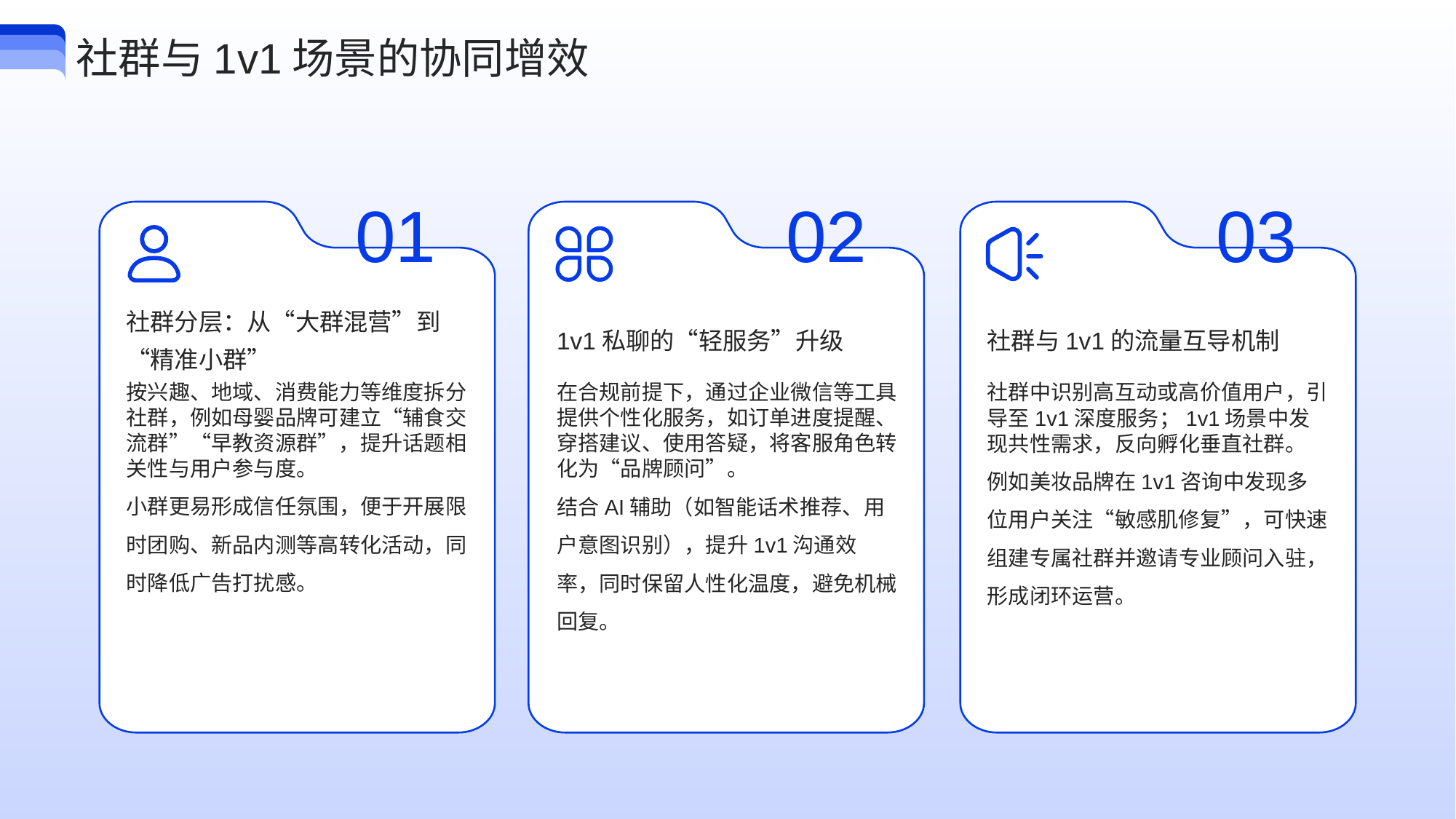

社群与1v1场景的协同增效

01
02
03

社群分层：从“大群混营”到“精准小群”
1v1私聊的“轻服务”升级
社群与1v1的流量互导机制
按兴趣、地域、消费能力等维度拆分社群，例如母婴品牌可建立“辅食交流群”“早教资源群”，提升话题相关性与用户参与度。
小群更易形成信任氛围，便于开展限时团购、新品内测等高转化活动，同时降低广告打扰感。
在合规前提下，通过企业微信等工具提供个性化服务，如订单进度提醒、穿搭建议、使用答疑，将客服角色转化为“品牌顾问”。
结合AI辅助（如智能话术推荐、用户意图识别），提升1v1沟通效率，同时保留人性化温度，避免机械回复。
社群中识别高互动或高价值用户，引导至1v1深度服务；1v1场景中发现共性需求，反向孵化垂直社群。
例如美妆品牌在1v1咨询中发现多位用户关注“敏感肌修复”，可快速组建专属社群并邀请专业顾问入驻，形成闭环运营。